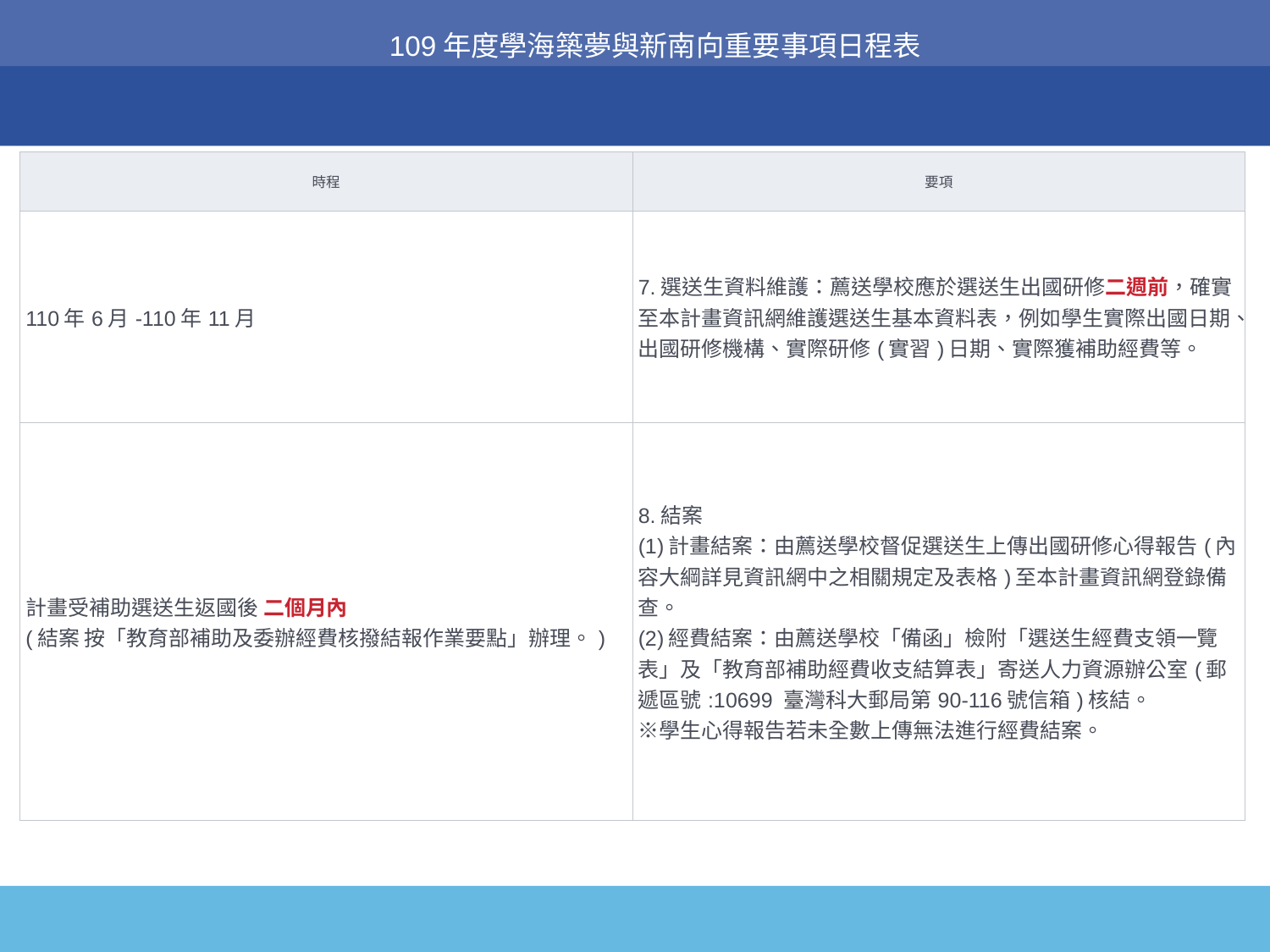

109年度學海築夢與新南向重要事項日程表

| 時程 | 要項 |
| --- | --- |
| 110年6月-110年11月 | 7.選送生資料維護：薦送學校應於選送生出國研修二週前，確實至本計畫資訊網維護選送生基本資料表，例如學生實際出國日期、出國研修機構、實際研修(實習)日期、實際獲補助經費等。 |
| 計畫受補助選送生返國後 二個月內 (結案 按「教育部補助及委辦經費核撥結報作業要點」辦理。) | 8.結案 (1)計畫結案：由薦送學校督促選送生上傳出國研修心得報告(內容大綱詳見資訊網中之相關規定及表格)至本計畫資訊網登錄備查。 (2)經費結案：由薦送學校「備函」檢附「選送生經費支領一覽表」及「教育部補助經費收支結算表」寄送人力資源辦公室(郵遞區號:10699 臺灣科大郵局第90-116號信箱)核結。 ※學生心得報告若未全數上傳無法進行經費結案。 |